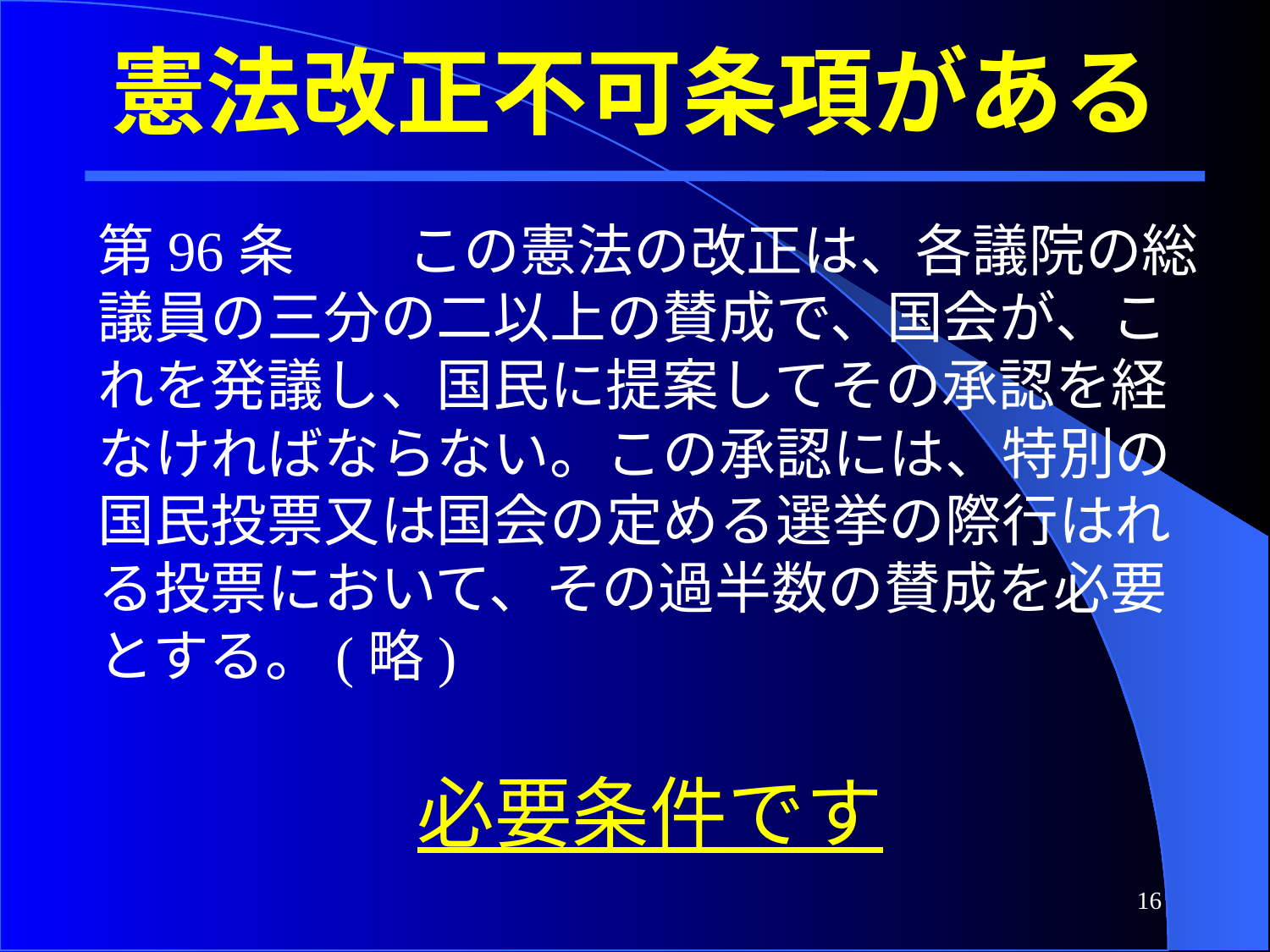

憲法改正不可条項がある

第96条　　この憲法の改正は、各議院の総議員の三分の二以上の賛成で、国会が、これを発議し、国民に提案してその承認を経なければならない。この承認には、特別の国民投票又は国会の定める選挙の際行はれる投票において、その過半数の賛成を必要とする。(略)

必要条件です
16